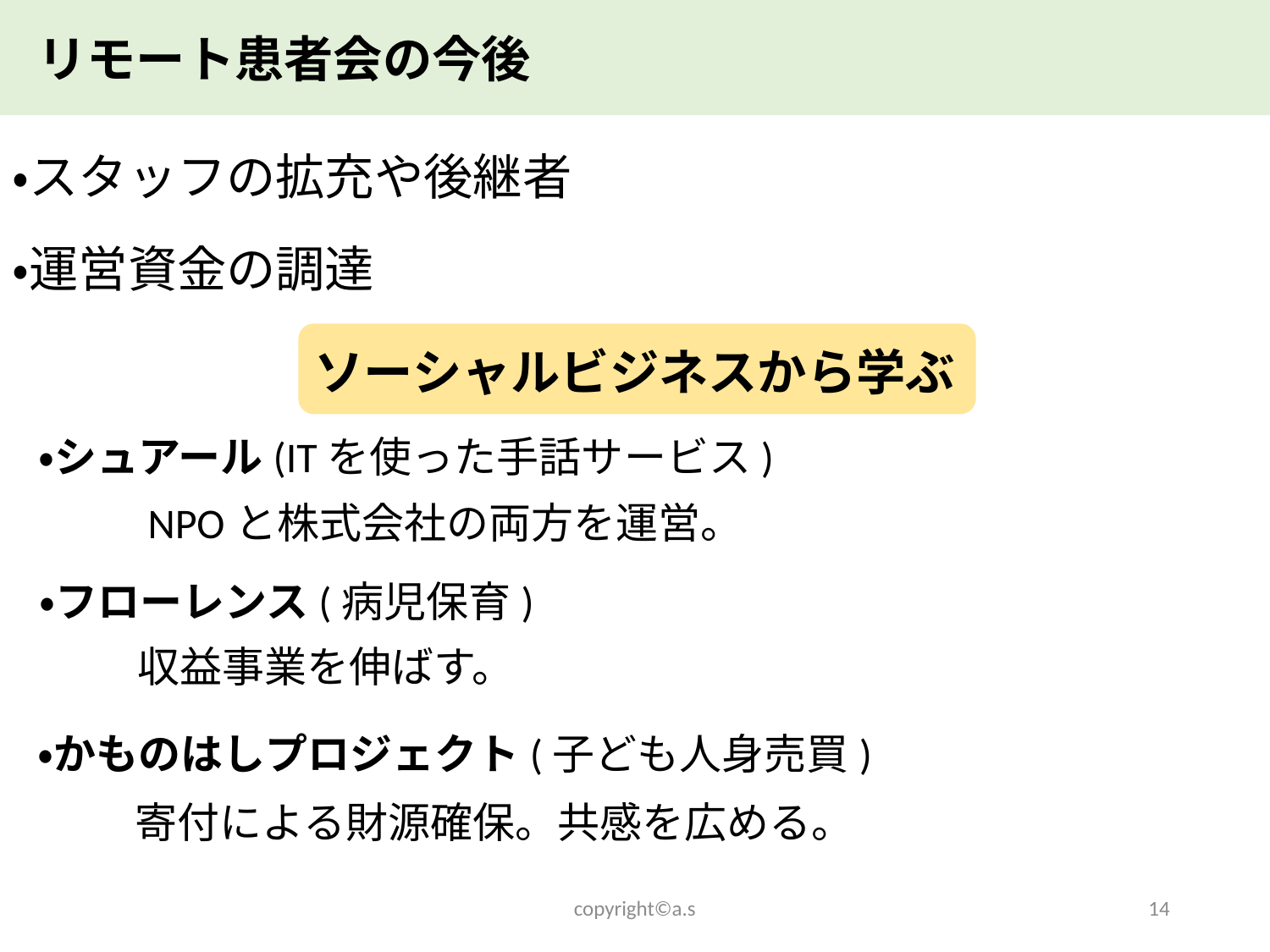

リモート患者会の今後
・スタッフの拡充や後継者
・運営資金の調達

ソーシャルビジネスから学ぶ
・シュアール(ITを使った手話サービス)
NPOと株式会社の両方を運営。
・フローレンス(病児保育)
収益事業を伸ばす。
・かものはしプロジェクト(子ども人身売買)
寄付による財源確保。共感を広める。
copyright©a.s
14